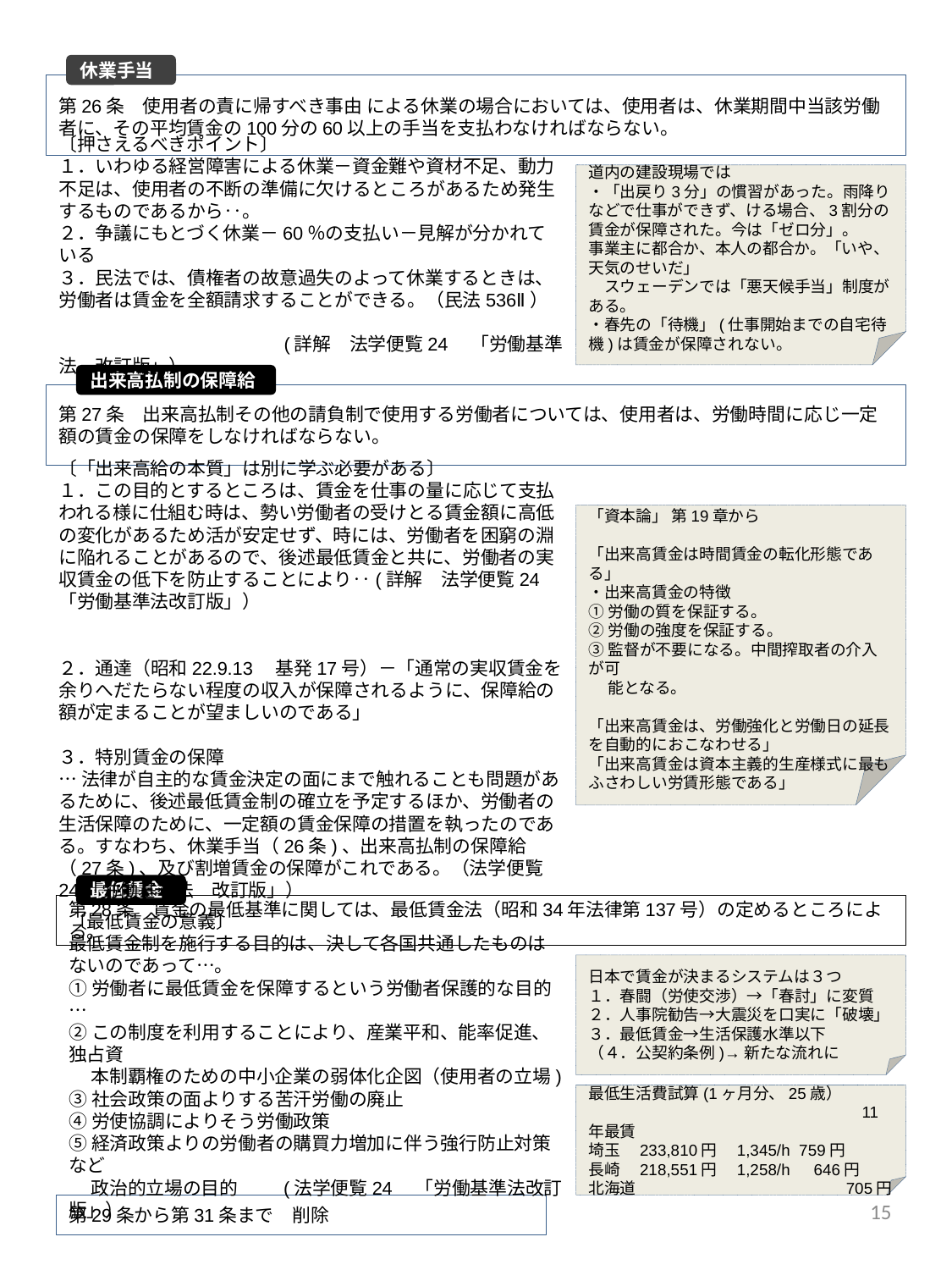

休業手当

第26条　使用者の責に帰すべき事由 による休業の場合においては、使用者は、休業期間中当該労働者に、その平均賃金の100分の60以上の手当を支払わなければならない。

〔押さえるべきポイント〕
１．いわゆる経営障害による休業－資金難や資材不足、動力不足は、使用者の不断の準備に欠けるところがあるため発生するものであるから‥。
２．争議にもとづく休業－60％の支払い－見解が分かれている
３．民法では、債権者の故意過失のよって休業するときは、労働者は賃金を全額請求することができる。（民法536Ⅱ）
　　　　　　　　　　　　(詳解　法学便覧24　「労働基準法　改訂版」）

道内の建設現場では
・「出戻り3分」の慣習があった。雨降りなどで仕事ができず、ける場合、3割分の賃金が保障された。今は「ゼロ分」。
事業主に都合か、本人の都合か。「いや、天気のせいだ」
　スウェーデンでは「悪天候手当」制度がある。
・春先の「待機」(仕事開始までの自宅待機)は賃金が保障されない。
#
出来高払制の保障給

第27条　出来高払制その他の請負制で使用する労働者については、使用者は、労働時間に応じ一定額の賃金の保障をしなければならない。

〔「出来高給の本質」は別に学ぶ必要がある〕
１．この目的とするところは、賃金を仕事の量に応じて支払われる様に仕組む時は、勢い労働者の受けとる賃金額に高低の変化があるため活が安定せず、時には、労働者を困窮の淵に陥れることがあるので、後述最低賃金と共に、労働者の実収賃金の低下を防止することにより‥(詳解　法学便覧24　「労働基準法改訂版」）

２．通達（昭和22.9.13　基発17号）－「通常の実収賃金を余りへだたらない程度の収入が保障されるように、保障給の額が定まることが望ましいのである」

３．特別賃金の保障
…法律が自主的な賃金決定の面にまで触れることも問題があるために、後述最低賃金制の確立を予定するほか、労働者の生活保障のために、一定額の賃金保障の措置を執ったのである。すなわち、休業手当（26条)、出来高払制の保障給（27条)、及び割増賃金の保障がこれである。（法学便覧24「労働基準法　改訂版」）

「資本論」 第19章から

「出来高賃金は時間賃金の転化形態である」
・出来高賃金の特徴
①労働の質を保証する。
②労働の強度を保証する。
③監督が不要になる。中間搾取者の介入が可
　 能となる。

「出来高賃金は、労働強化と労働日の延長を自動的におこなわせる」
「出来高賃金は資本主義的生産様式に最もふさわしい労賃形態である」

最低賃金

第28条　賃金の最低基準に関しては、最低賃金法（昭和34年法律第137号）の定めるところによる。

〔最低賃金の意義〕
最低賃金制を施行する目的は、決して各国共通したものはないのであって…。
①労働者に最低賃金を保障するという労働者保護的な目的…
②この制度を利用することにより、産業平和、能率促進、独占資
　 本制覇権のための中小企業の弱体化企図（使用者の立場)
③社会政策の面よりする苦汗労働の廃止
④労使協調によりそう労働政策
⑤経済政策よりの労働者の購買力増加に伴う強行防止対策など
　 政治的立場の目的　　 (法学便覧24　「労働基準法改訂版」）

日本で賃金が決まるシステムは３つ
１．春闘（労使交渉）→「春討」に変質
２．人事院勧告→大震災を口実に「破壊」
３．最低賃金→生活保護水準以下
（４．公契約条例)→新たな流れに

最低生活費試算(1ヶ月分、25歳）
　　　　　　　　　　　　　　　　　11年最賃
埼玉　233,810円　1,345/h  759円
長崎　218,551円　1,258/h　646円
北海道　　　　　　　　　　　　　705円
15
第29条から第31条まで　削除